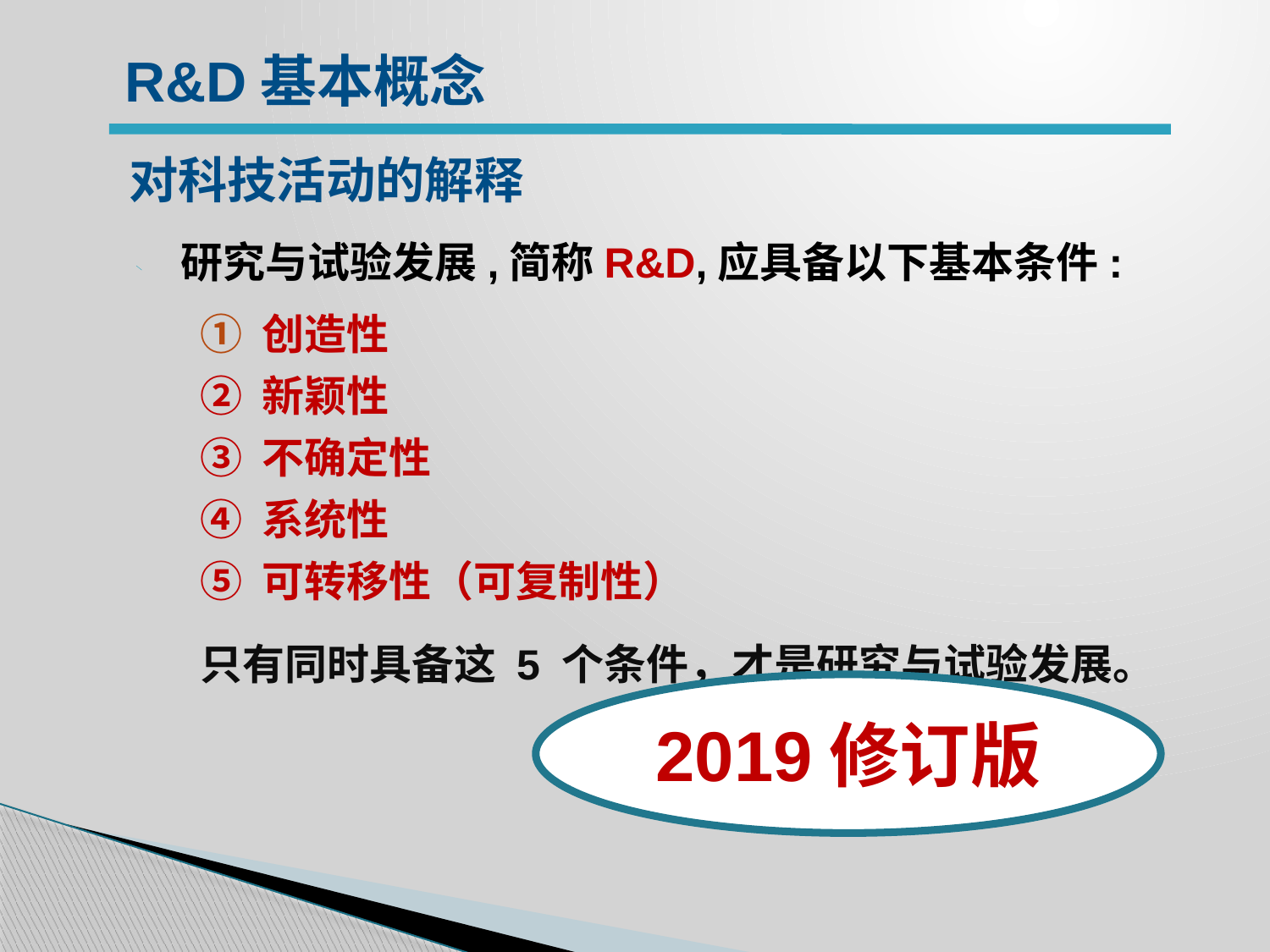

R&D基本概念
对科技活动的解释
研究与试验发展,简称R&D,应具备以下基本条件:
  ① 创造性
  ② 新颖性
  ③ 不确定性
  ④ 系统性
  ⑤ 可转移性（可复制性）
 只有同时具备这 5 个条件，才是研究与试验发展。

2019修订版